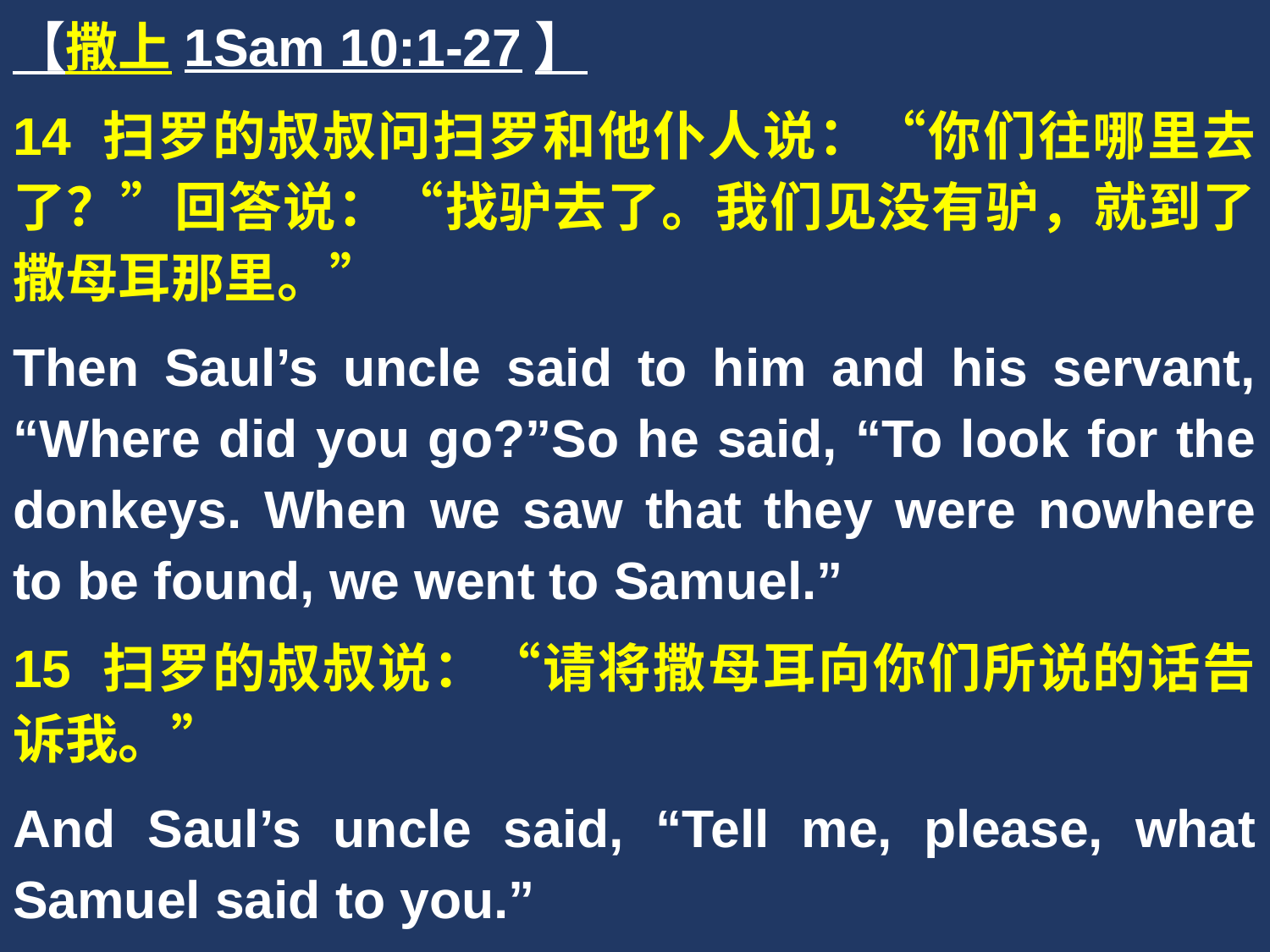

【撒上1Sam 10:1-27】
14 扫罗的叔叔问扫罗和他仆人说：“你们往哪里去了？”回答说：“找驴去了。我们见没有驴，就到了撒母耳那里。”
Then Saul’s uncle said to him and his servant, “Where did you go?”So he said, “To look for the donkeys. When we saw that they were nowhere to be found, we went to Samuel.”
15 扫罗的叔叔说：“请将撒母耳向你们所说的话告诉我。”
And Saul’s uncle said, “Tell me, please, what Samuel said to you.”